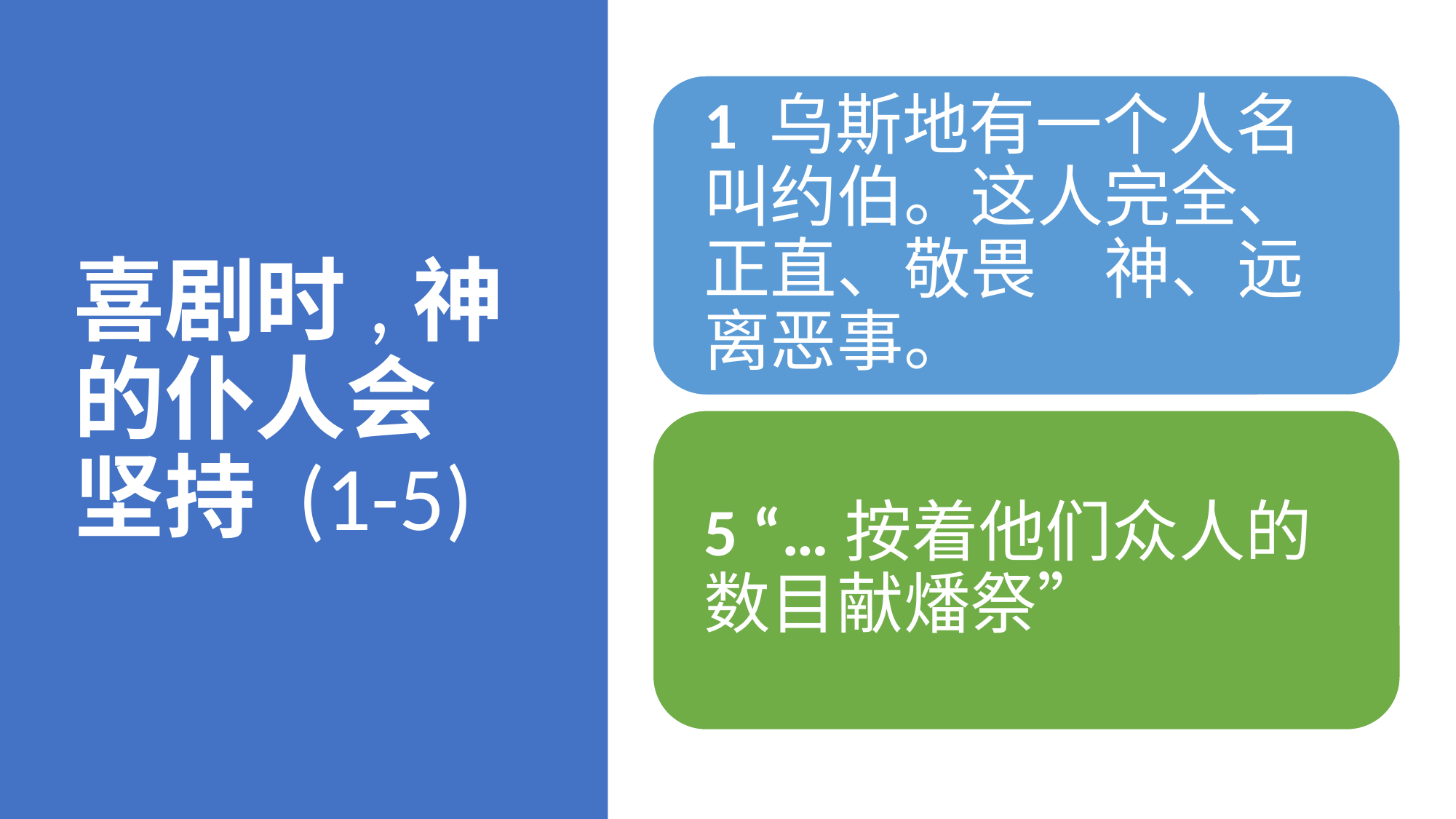

# 喜剧时,神的仆人会坚持 (1-5)
1 乌斯地有一个人名叫约伯。这人完全、正直、敬畏　神、远离恶事。
5 “…按着他们众人的数目献燔祭”